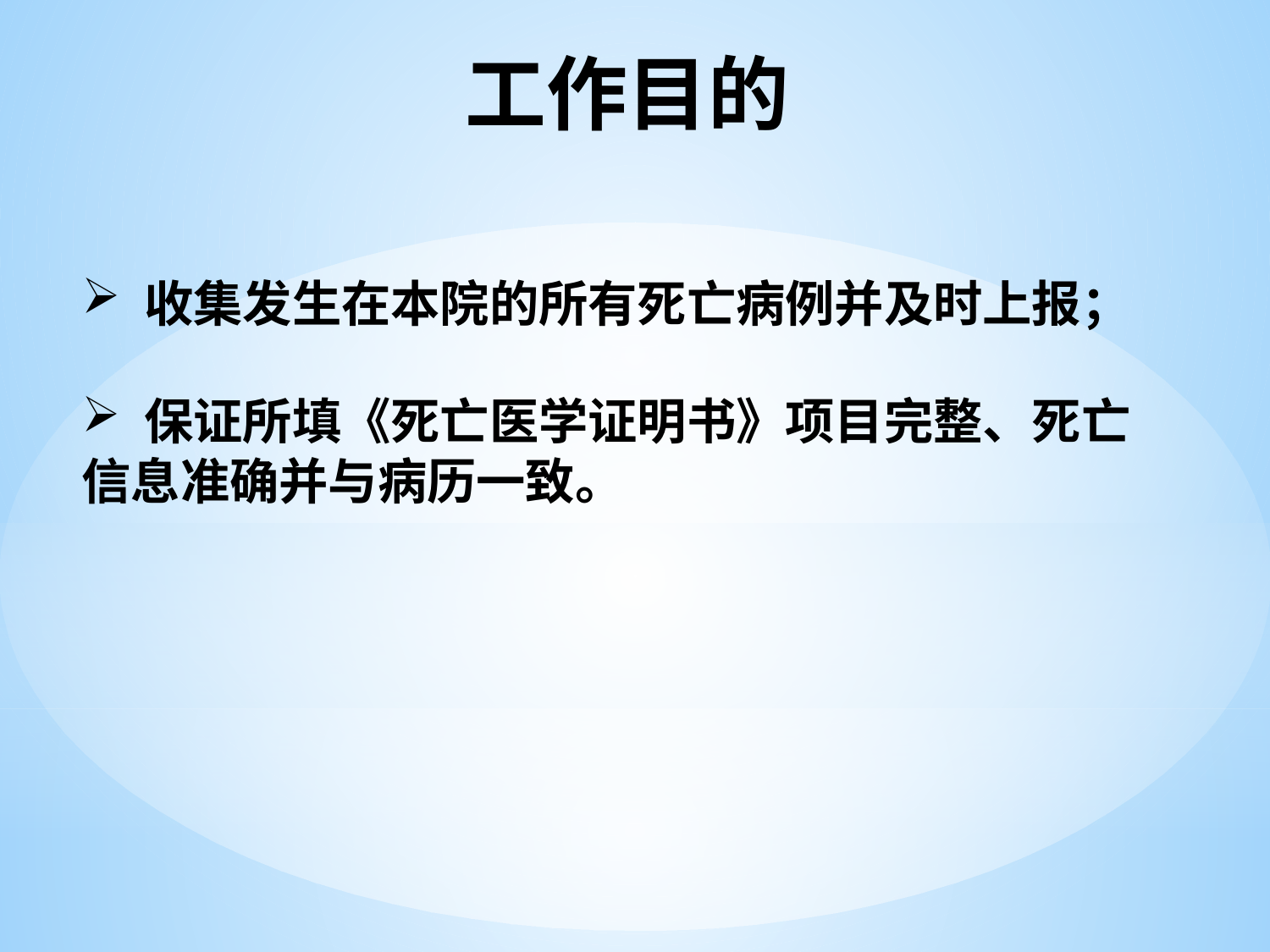

# 工作目的
 收集发生在本院的所有死亡病例并及时上报；

 保证所填《死亡医学证明书》项目完整、死亡信息准确并与病历一致。